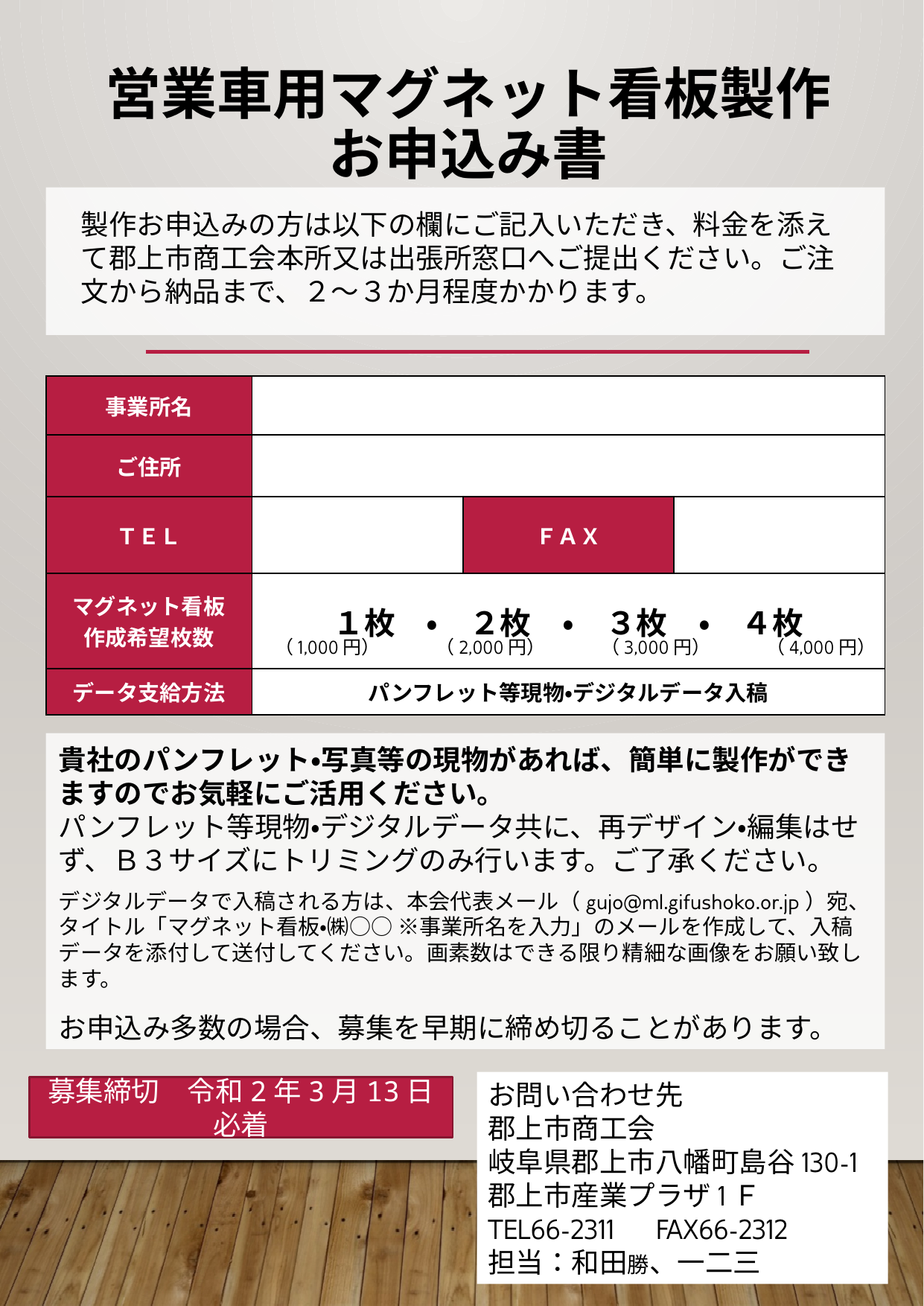

# 営業車用マグネット看板製作 お申込み書

製作お申込みの方は以下の欄にご記入いただき、料金を添えて郡上市商工会本所又は出張所窓口へご提出ください。ご注文から納品まで、２～３か月程度かかります。
| 事業所名 |  |  |  |
| --- | --- | --- | --- |
| ご住所 |  |  |  |
| ＴＥＬ |  | ＦＡＸ |  |
| マグネット看板 作成希望枚数 | １枚　・　２枚　・　３枚　・　４枚 |  |  |
| データ支給方法 | パンフレット等現物・デジタルデータ入稿 |  |  |
（1,000円）　　　（2,000円）　　　（3,000円）　　　（4,000円）

貴社のパンフレット・写真等の現物があれば、簡単に製作ができますのでお気軽にご活用ください。
パンフレット等現物・デジタルデータ共に、再デザイン・編集はせず、Ｂ３サイズにトリミングのみ行います。ご了承ください。

デジタルデータで入稿される方は、本会代表メール（gujo@ml.gifushoko.or.jp）宛、タイトル「マグネット看板・㈱○○ ※事業所名を入力」のメールを作成して、入稿データを添付して送付してください。画素数はできる限り精細な画像をお願い致します。

お申込み多数の場合、募集を早期に締め切ることがあります。
お問い合わせ先
郡上市商工会
岐阜県郡上市八幡町島谷130-1郡上市産業プラザ1Ｆ
TEL66-2311　FAX66-2312
担当：和田勝、一二三
募集締切　令和2年3月13日必着